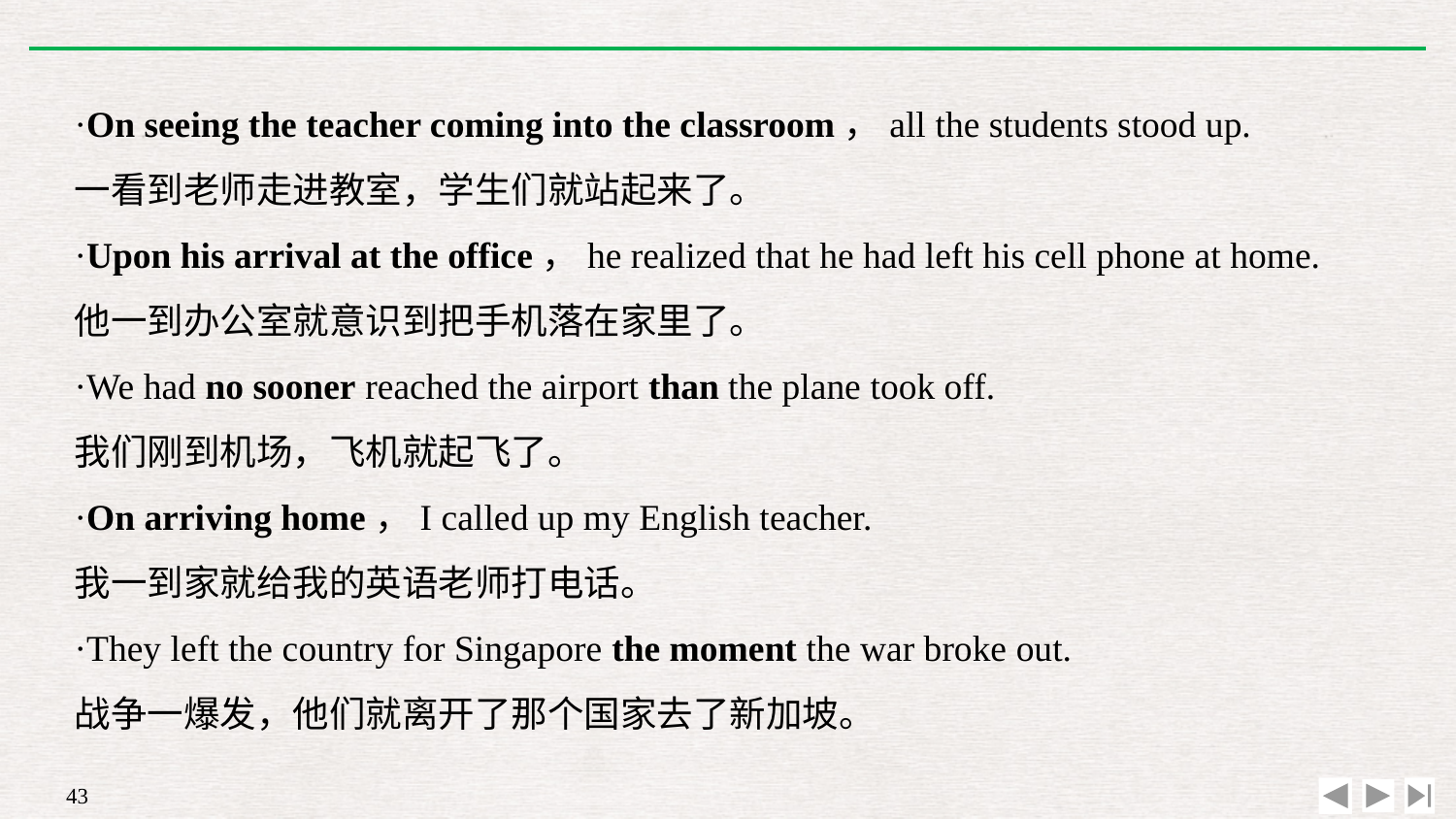

·On seeing the teacher coming into the classroom，all the students stood up.
一看到老师走进教室，学生们就站起来了。
·Upon his arrival at the office，he realized that he had left his cell phone at home.
他一到办公室就意识到把手机落在家里了。
·We had no sooner reached the airport than the plane took off.
我们刚到机场，飞机就起飞了。
·On arriving home，I called up my English teacher.
我一到家就给我的英语老师打电话。
·They left the country for Singapore the moment the war broke out.
战争一爆发，他们就离开了那个国家去了新加坡。